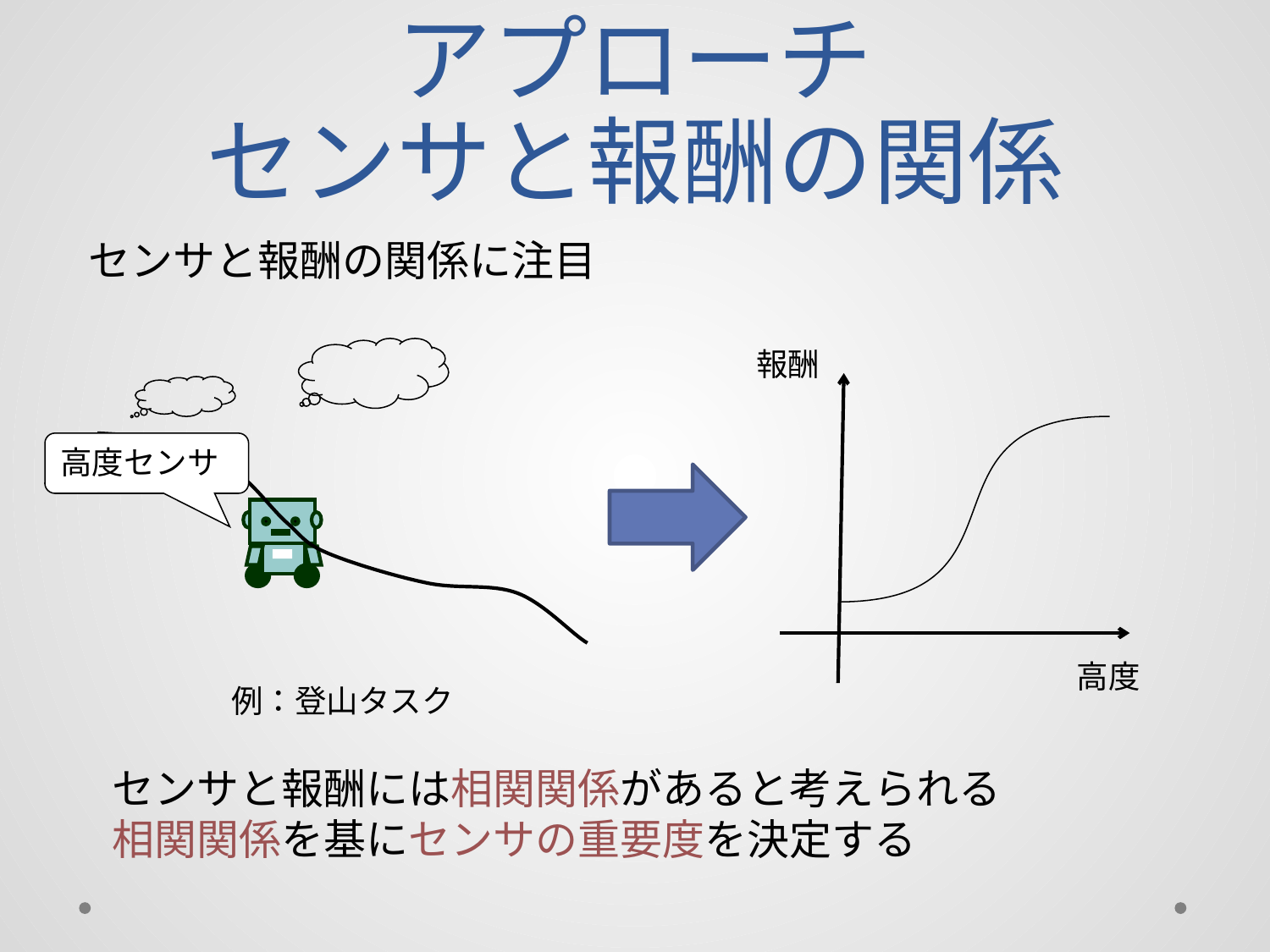

# アプローチ センサと報酬の関係
センサと報酬の関係に注目

報酬
高度

高度センサ

例：登山タスク
センサと報酬には相関関係があると考えられる
相関関係を基にセンサの重要度を決定する